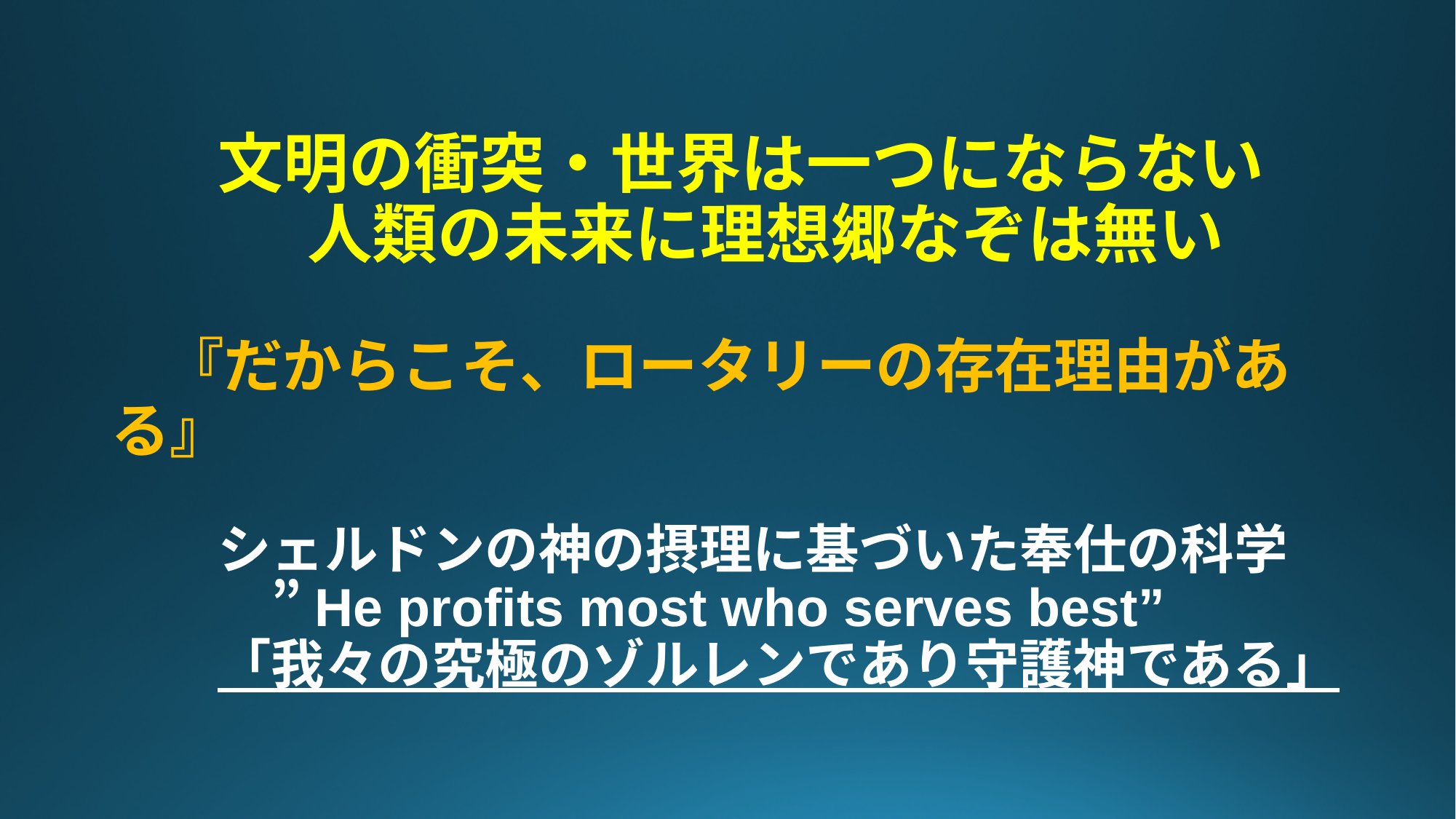

# 文明の衝突・世界は一つにならない 　　　人類の未来に理想郷なぞは無い 　『だからこそ、ロータリーの存在理由がある』 　　　　 　　シェルドンの神の摂理に基づいた奉仕の科学 　　　”He profits most who serves best” 　　「我々の究極のゾルレンであり守護神である」